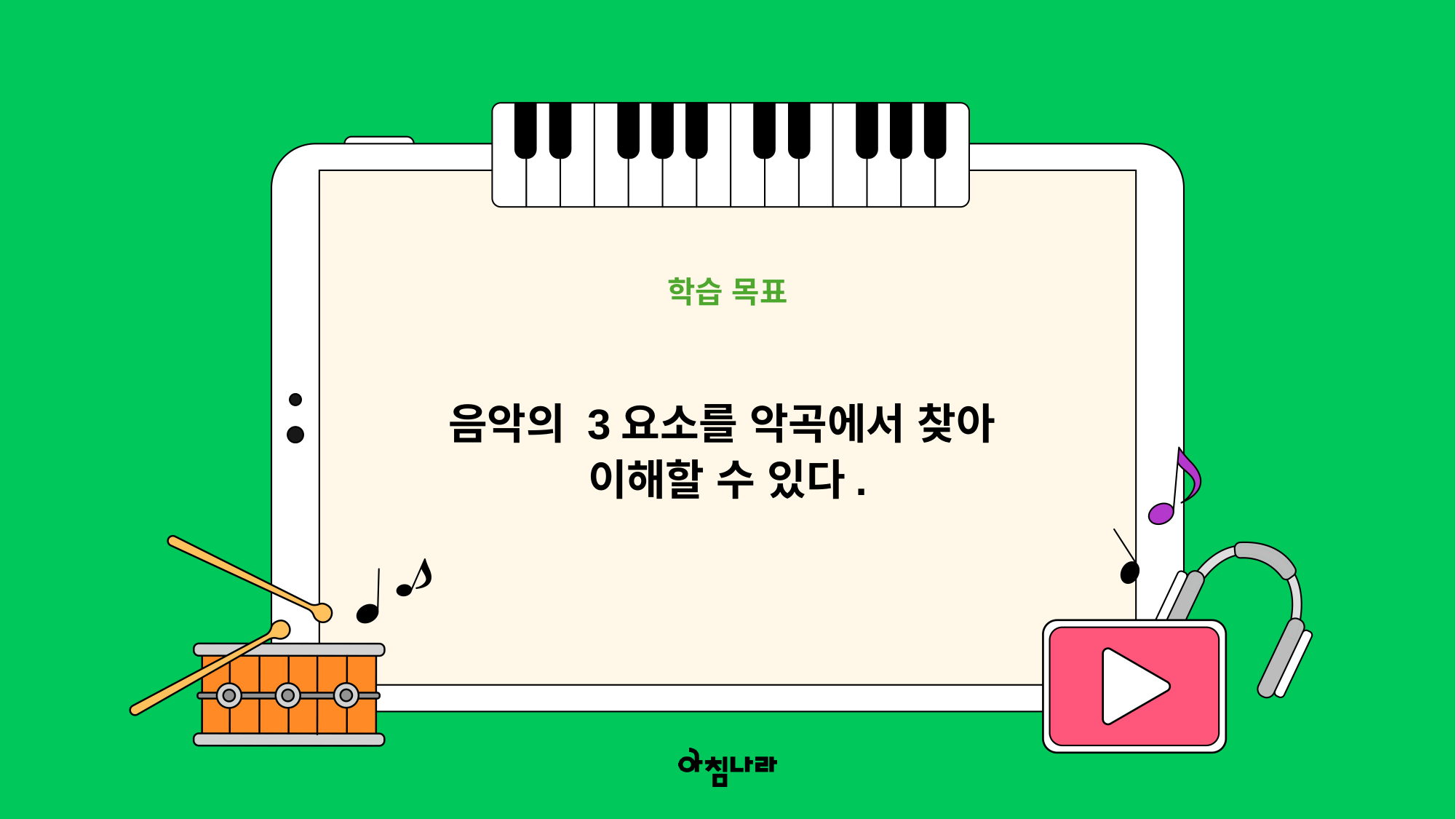

학습 목표
음악의 3요소를 악곡에서 찾아
이해할 수 있다.